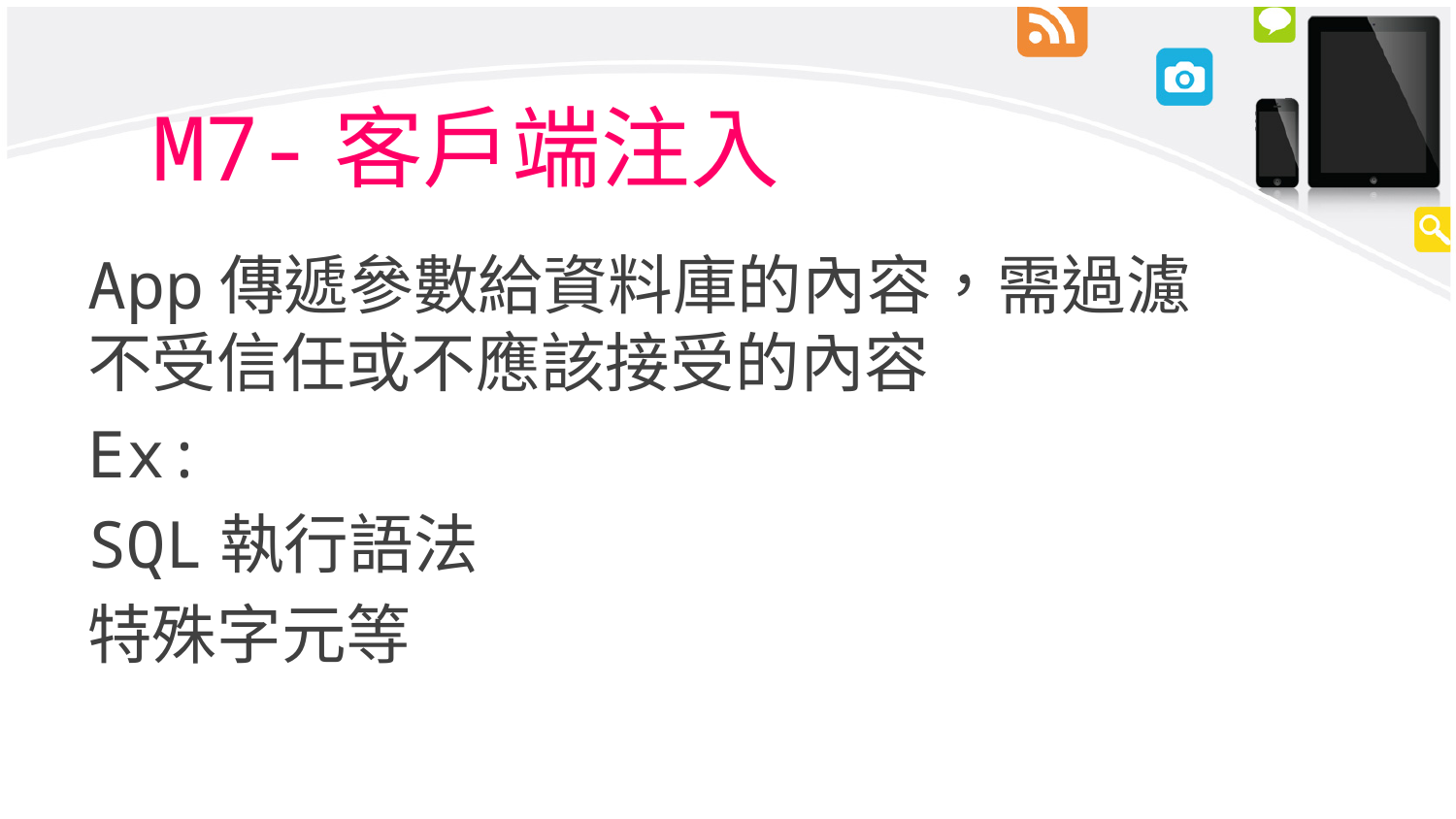

# M7-客戶端注入
App傳遞參數給資料庫的內容，需過濾不受信任或不應該接受的內容
Ex:
SQL執行語法
特殊字元等